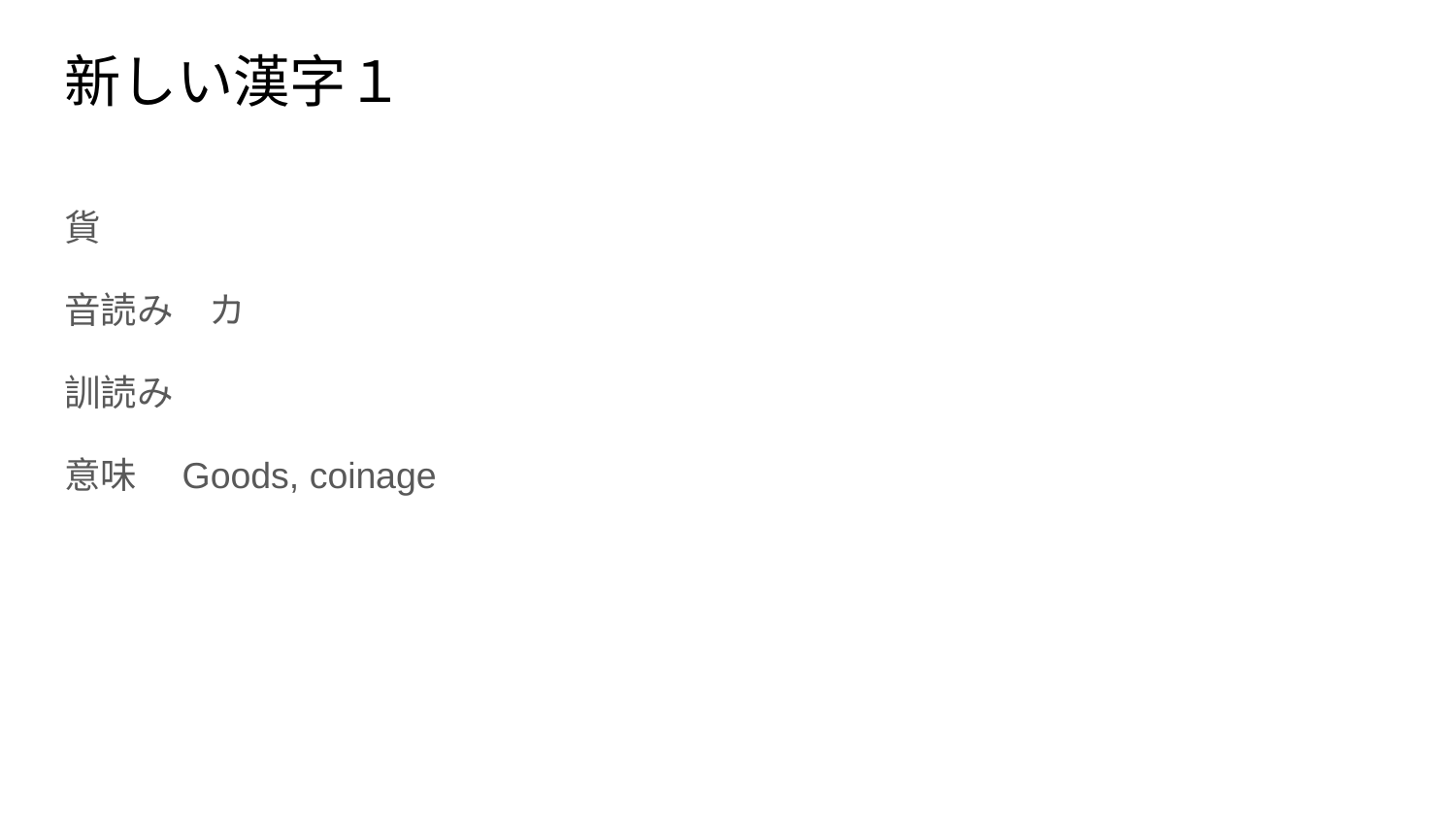

# 新しい漢字１
貨
音読み　カ
訓読み
意味　Goods, coinage